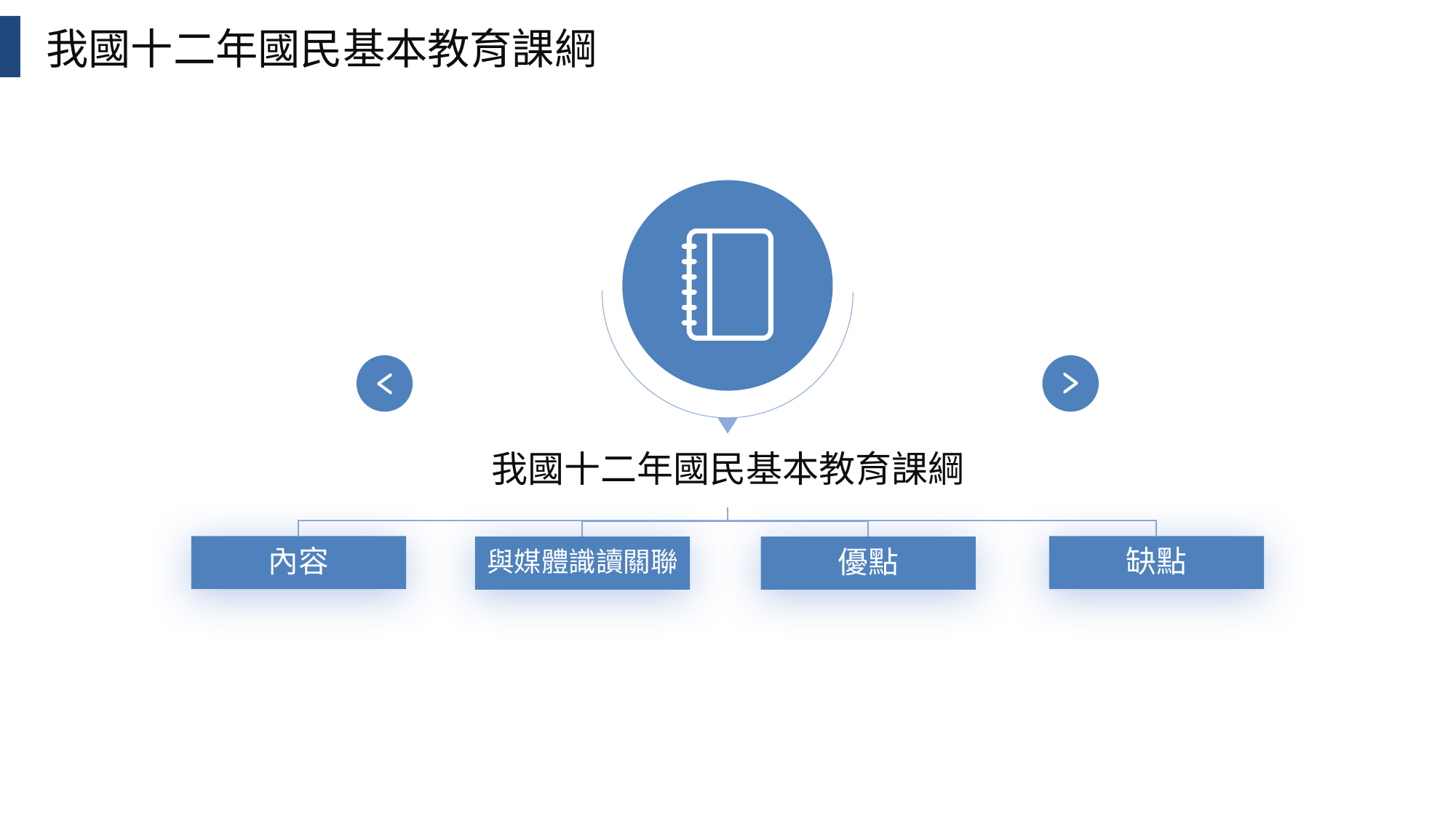

我國十二年國民基本教育課綱

我國十二年國民基本教育課綱
內容
與媒體識讀關聯
優點
缺點